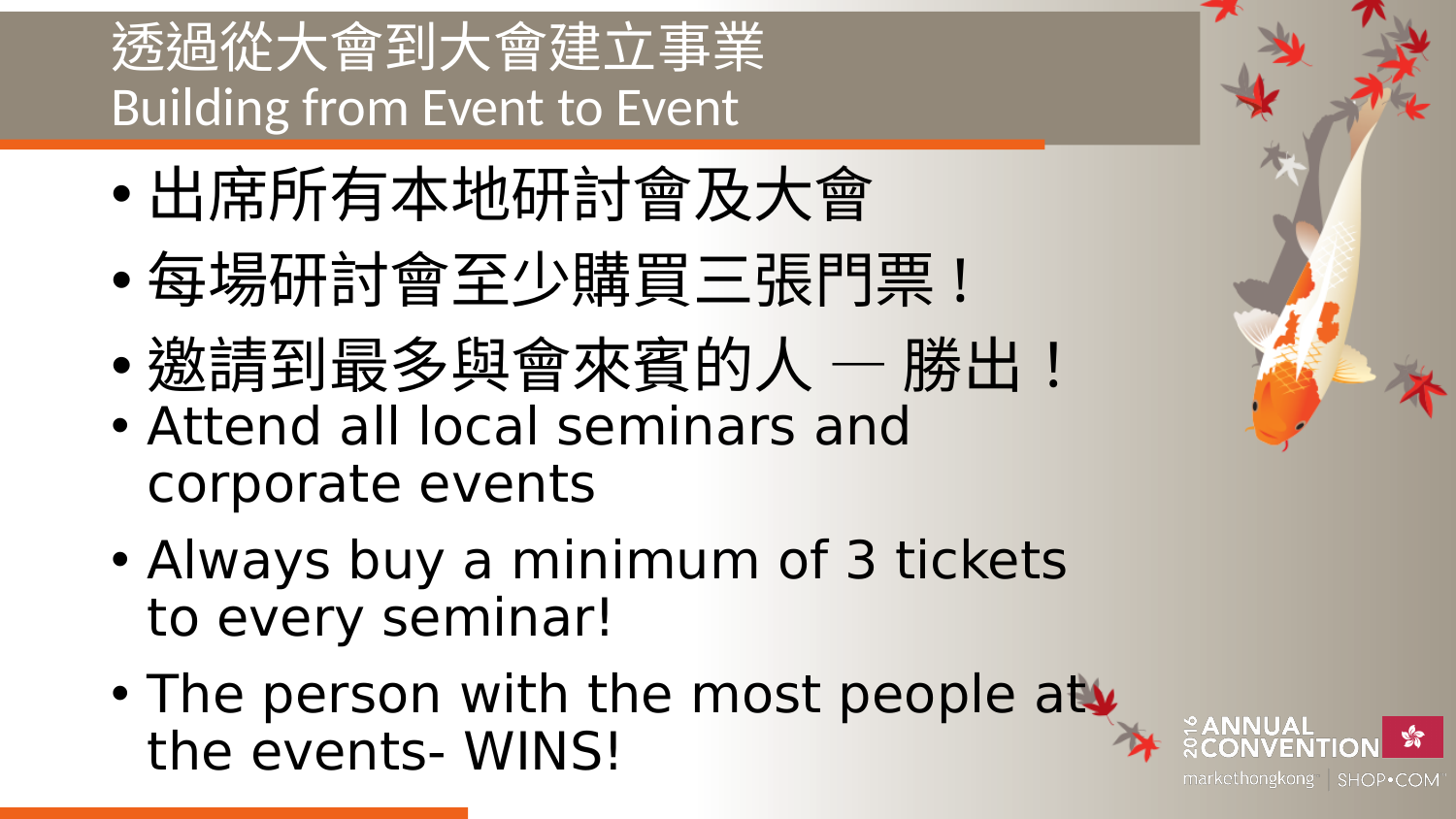

# 透過從大會到大會建立事業 Building from Event to Event

出席所有本地研討會及大會
每場研討會至少購買三張門票!
邀請到最多與會來賓的人 — 勝出！
Attend all local seminars and corporate events
Always buy a minimum of 3 tickets to every seminar!
The person with the most people at the events- WINS!